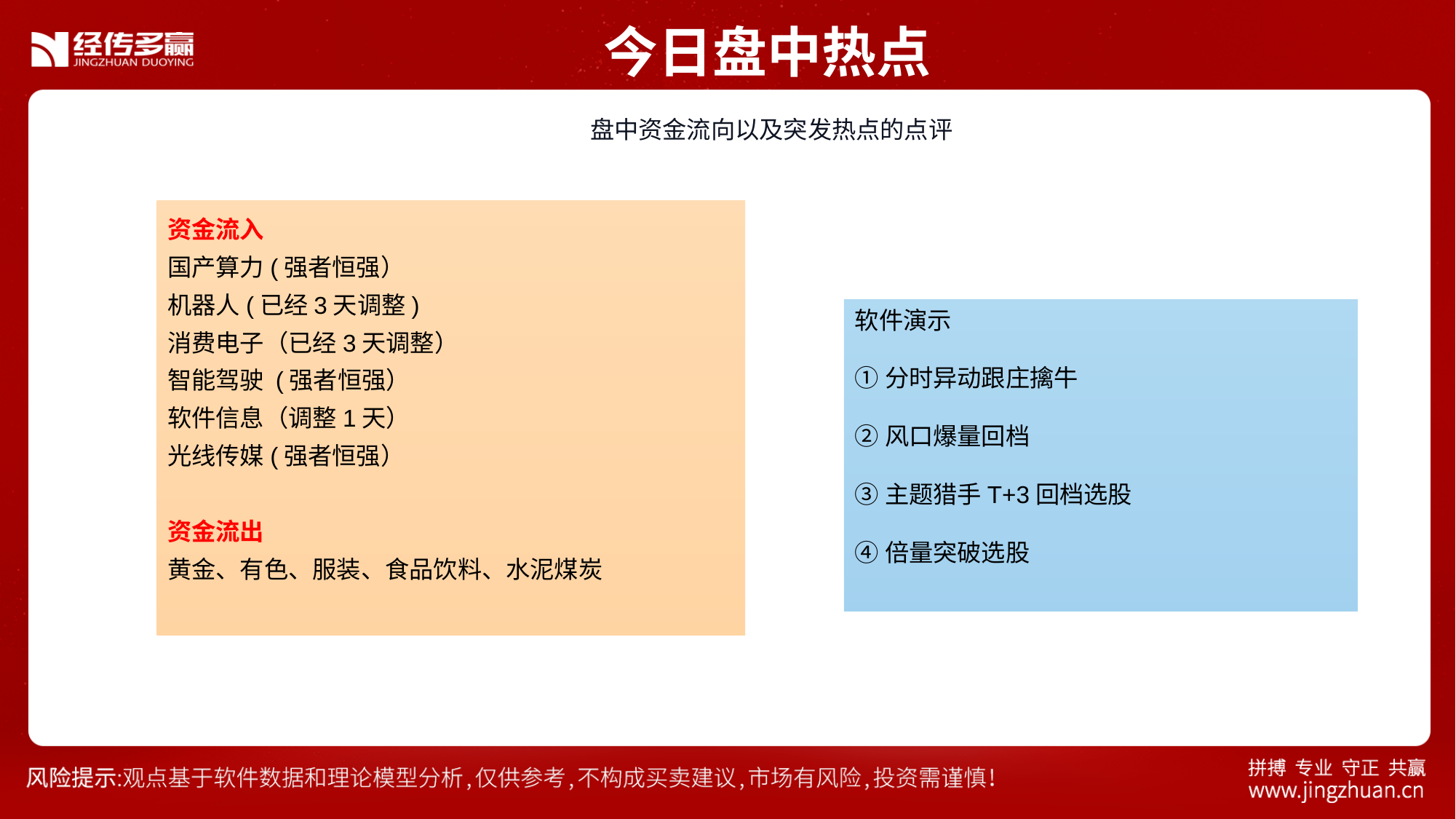

今日盘中热点
          盘中资金流向以及突发热点的点评
资金流入
国产算力(强者恒强）
机器人(已经3天调整)
消费电子（已经3天调整）
智能驾驶 (强者恒强）
软件信息（调整1天）
光线传媒(强者恒强）

资金流出
黄金、有色、服装、食品饮料、水泥煤炭
软件演示

①分时异动跟庄擒牛

②风口爆量回档

③主题猎手T+3回档选股

④倍量突破选股